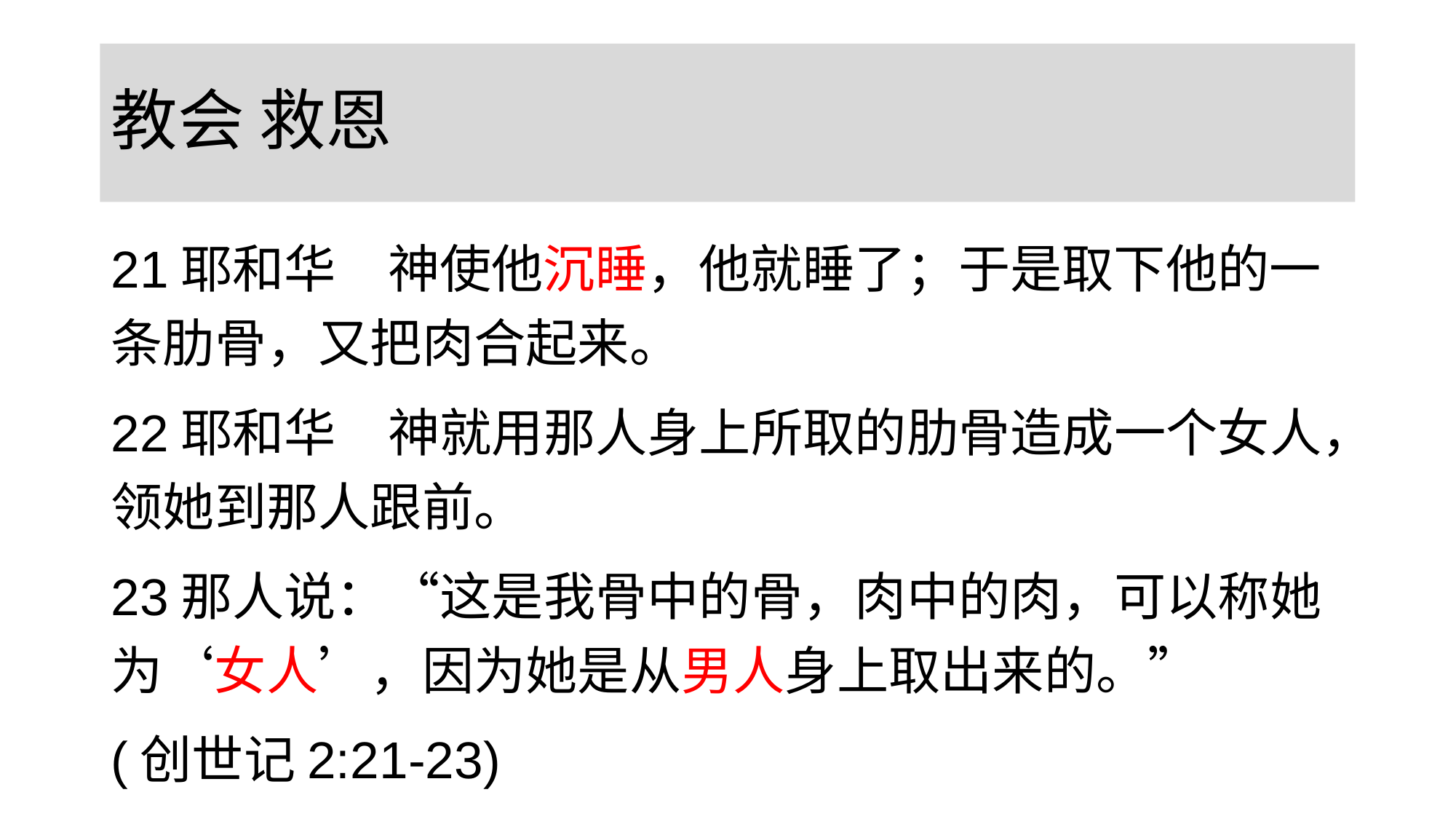

# 教会 救恩
21耶和华　神使他沉睡，他就睡了；于是取下他的一条肋骨，又把肉合起来。
22耶和华　神就用那人身上所取的肋骨造成一个女人，领她到那人跟前。
23那人说：“这是我骨中的骨，肉中的肉，可以称她为‘女人’，因为她是从男人身上取出来的。”
(创世记2:21-23)